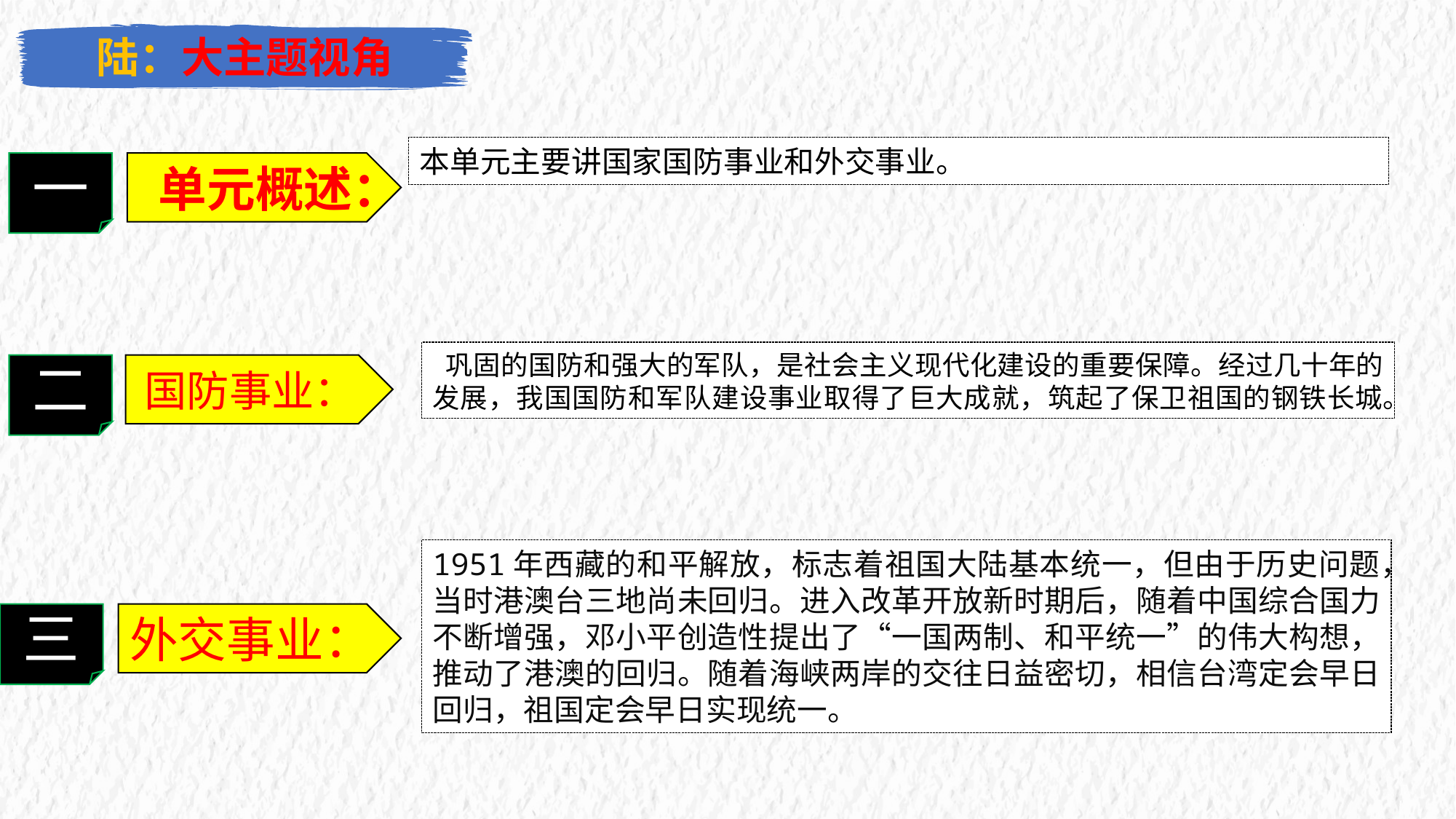

陆：大主题视角
本单元主要讲国家国防事业和外交事业。
一
单元概述：
 巩固的国防和强大的军队，是社会主义现代化建设的重要保障。经过几十年的发展，我国国防和军队建设事业取得了巨大成就，筑起了保卫祖国的钢铁长城。
二
国防事业：
1951年西藏的和平解放，标志着祖国大陆基本统一，但由于历史问题，当时港澳台三地尚未回归。进入改革开放新时期后，随着中国综合国力不断增强，邓小平创造性提出了“一国两制、和平统一”的伟大构想，推动了港澳的回归。随着海峡两岸的交往日益密切，相信台湾定会早日回归，祖国定会早日实现统一。
外交事业：
三